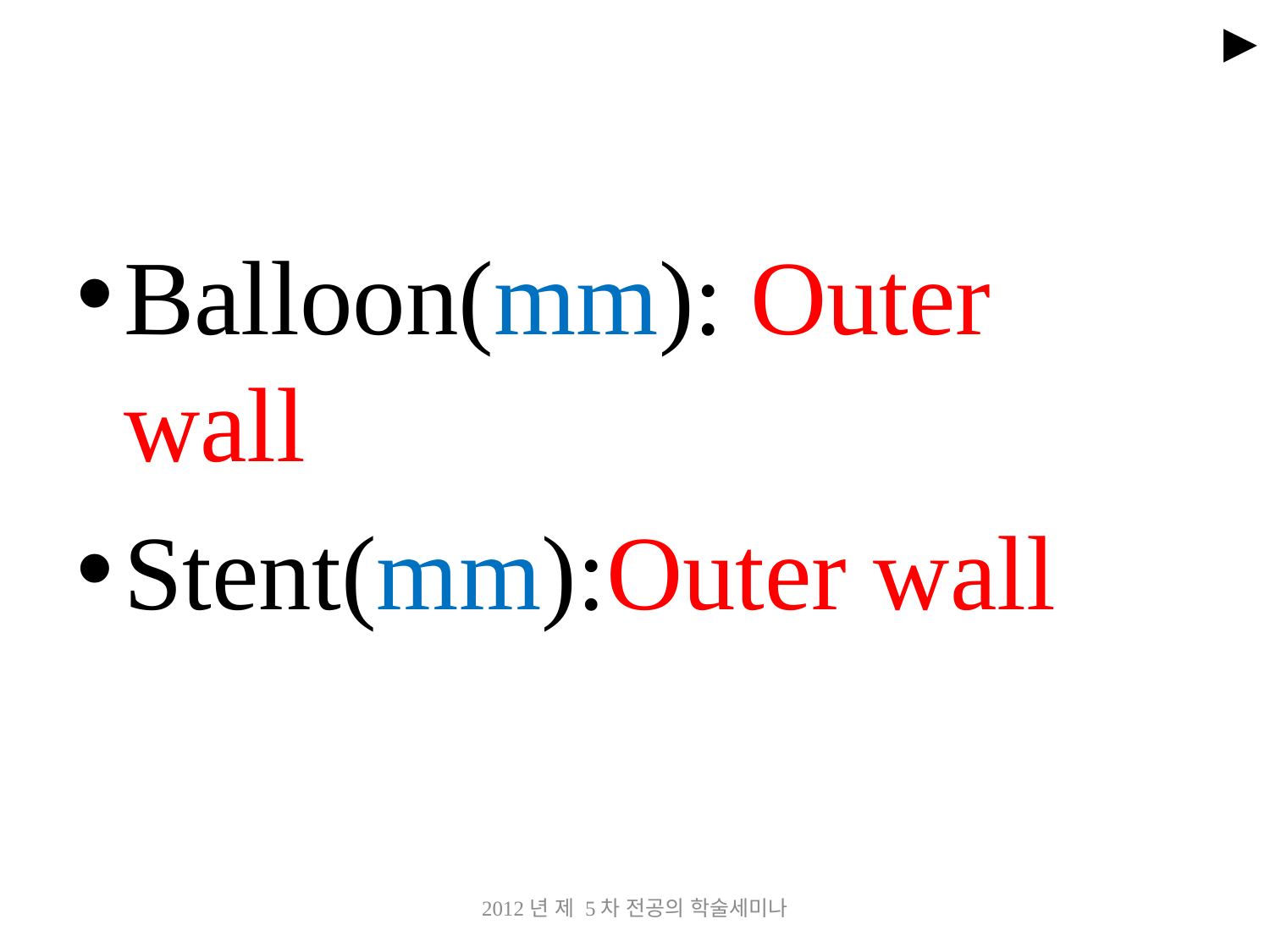

►
#
Balloon(mm): Outer wall
Stent(mm):Outer wall
2012년 제 5차 전공의 학술세미나